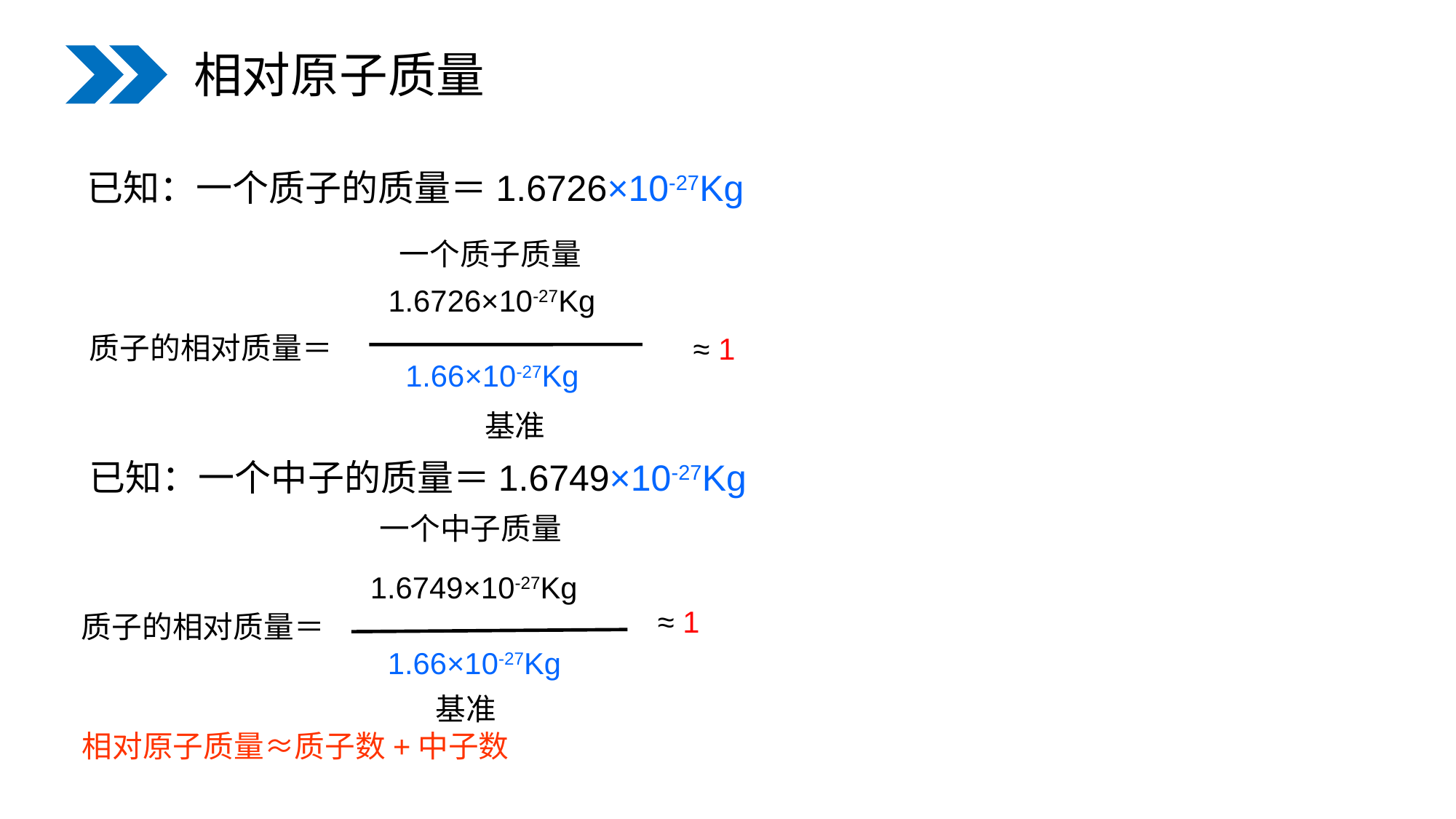

相对原子质量
已知：一个质子的质量＝1.6726×10-27Kg
一个质子质量
  1.6726×10-27Kg

 1.66×10-27Kg
质子的相对质量＝
≈ 1
基准
已知：一个中子的质量＝1.6749×10-27Kg
一个中子质量
  1.6749×10-27Kg

 1.66×10-27Kg
≈ 1
质子的相对质量＝
基准
相对原子质量≈质子数+中子数